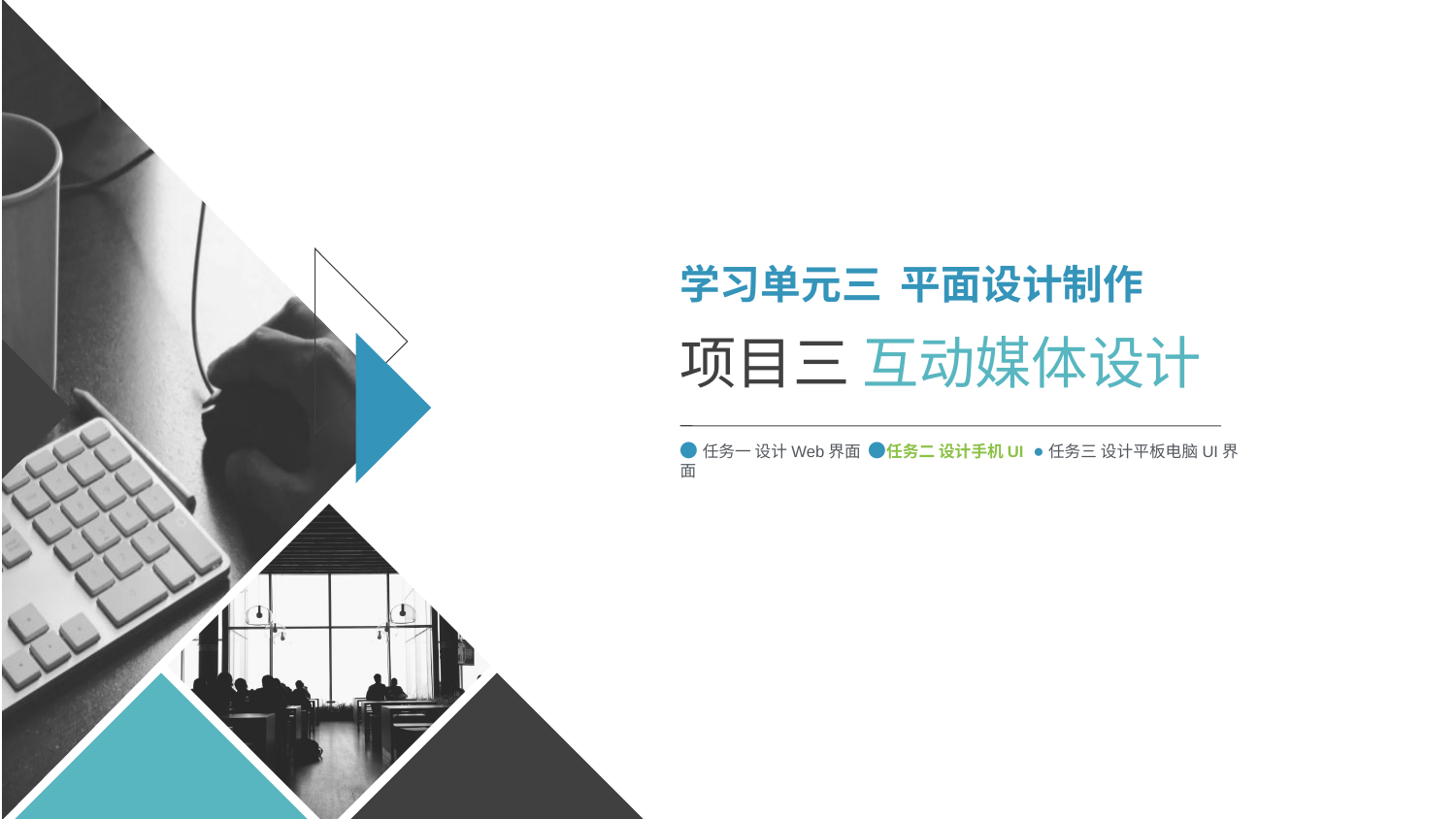

学习单元三  平面设计制作
项目三 互动媒体设计

●任务一 设计Web界面  ●任务二 设计手机UI  ●任务三 设计平板电脑UI界面